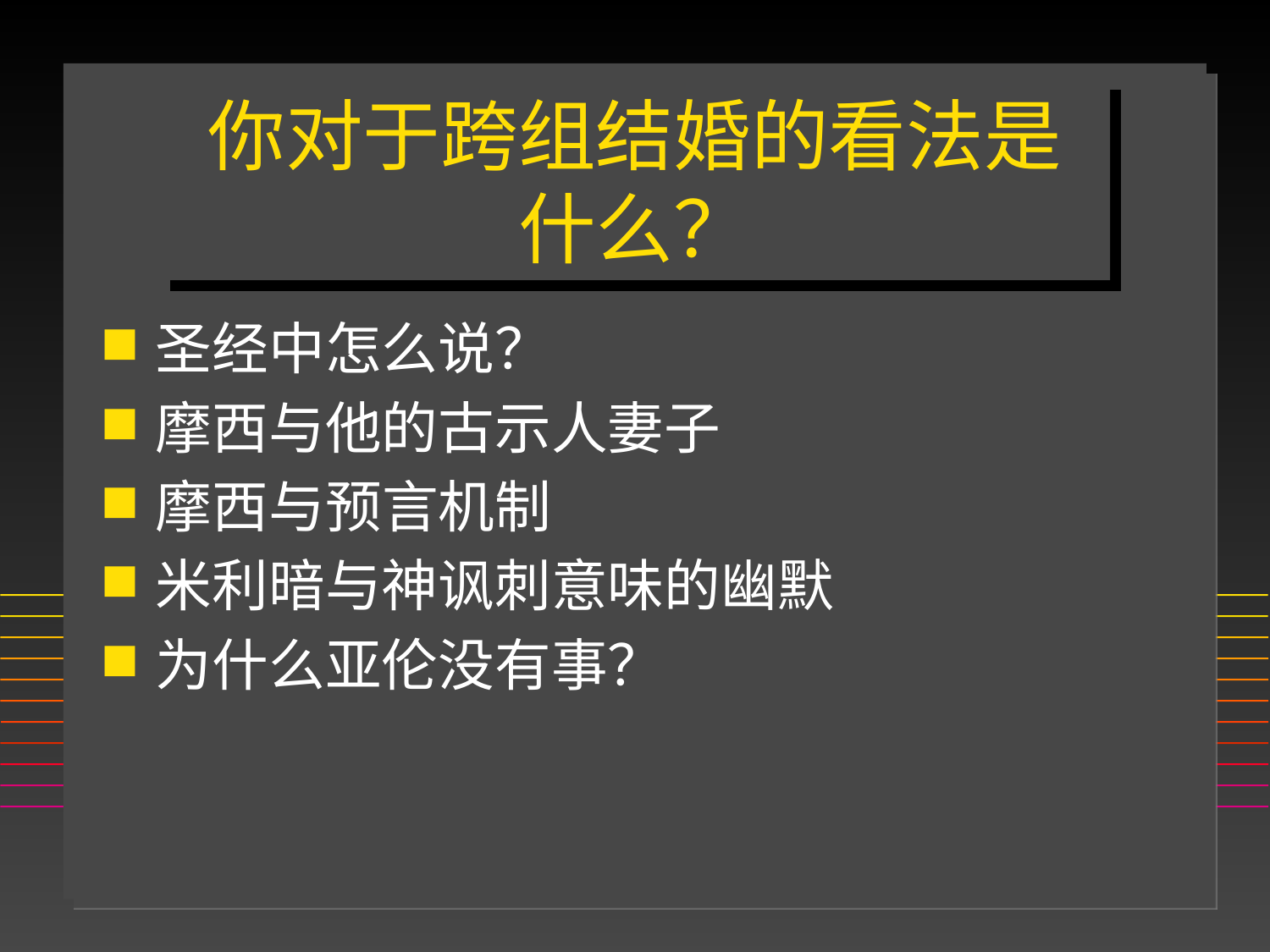

# 你对于跨组结婚的看法是什么？
圣经中怎么说？
摩西与他的古示人妻子
摩西与预言机制
米利暗与神讽刺意味的幽默
为什么亚伦没有事？